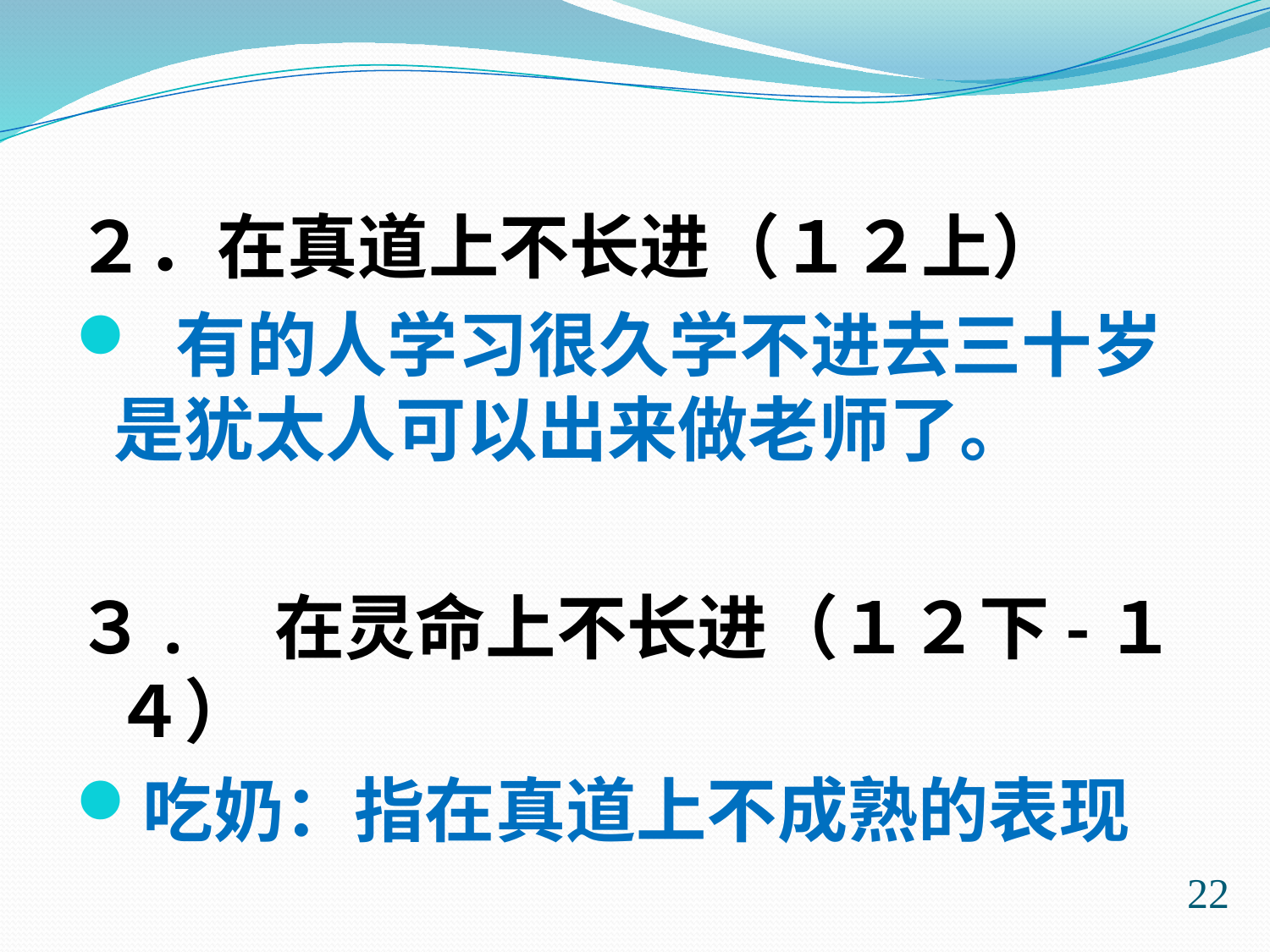

２．在真道上不长进（１２上）
 有的人学习很久学不进去三十岁是犹太人可以出来做老师了。

３.    在灵命上不长进（１２下-１４）
吃奶：指在真道上不成熟的表现

22